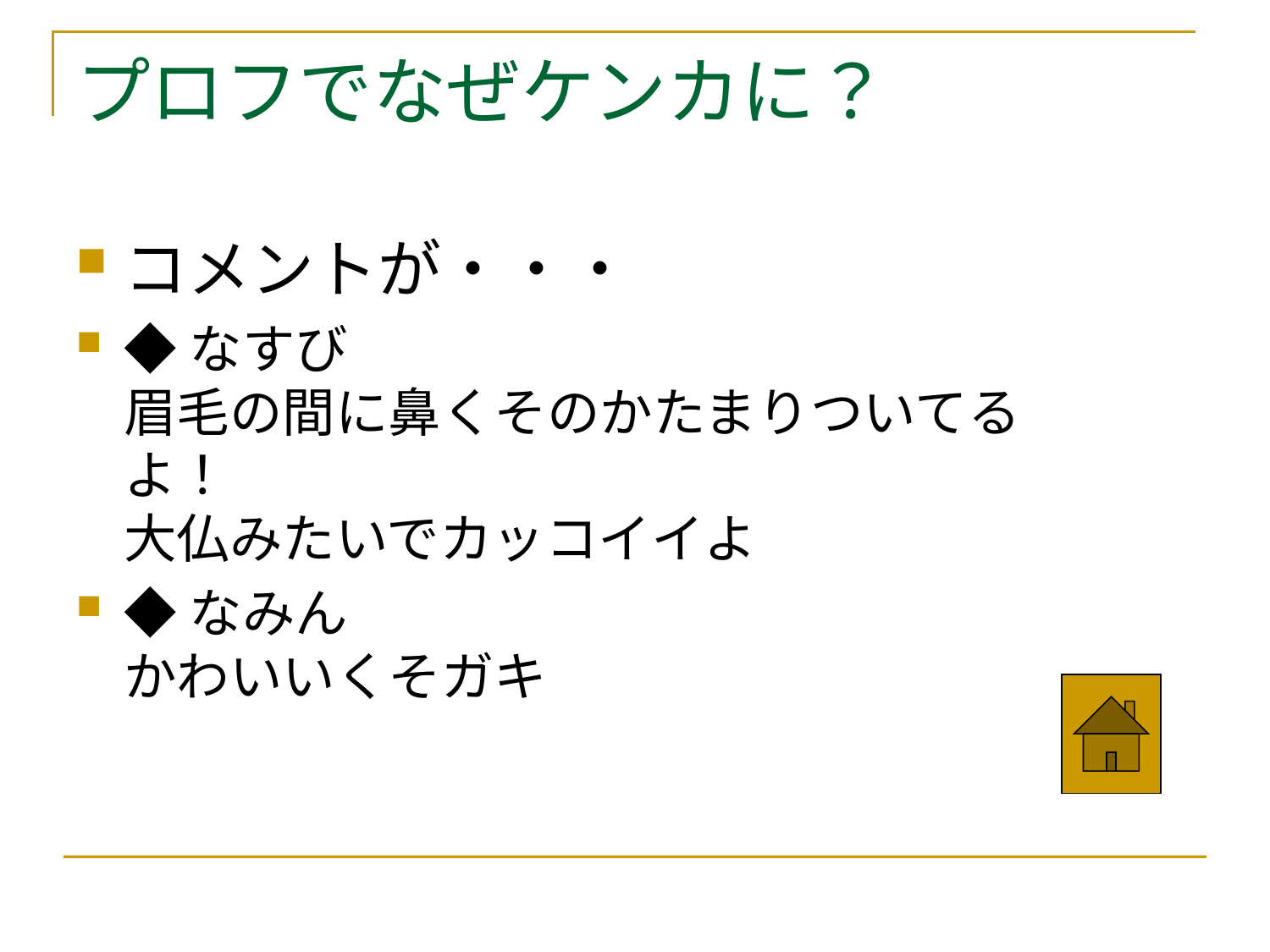

# プロフでなぜケンカに？
コメントが・・・
◆なすび
眉毛の間に鼻くそのかたまりついてるよ！
大仏みたいでカッコイイよ
◆なみん
かわいいくそガキ